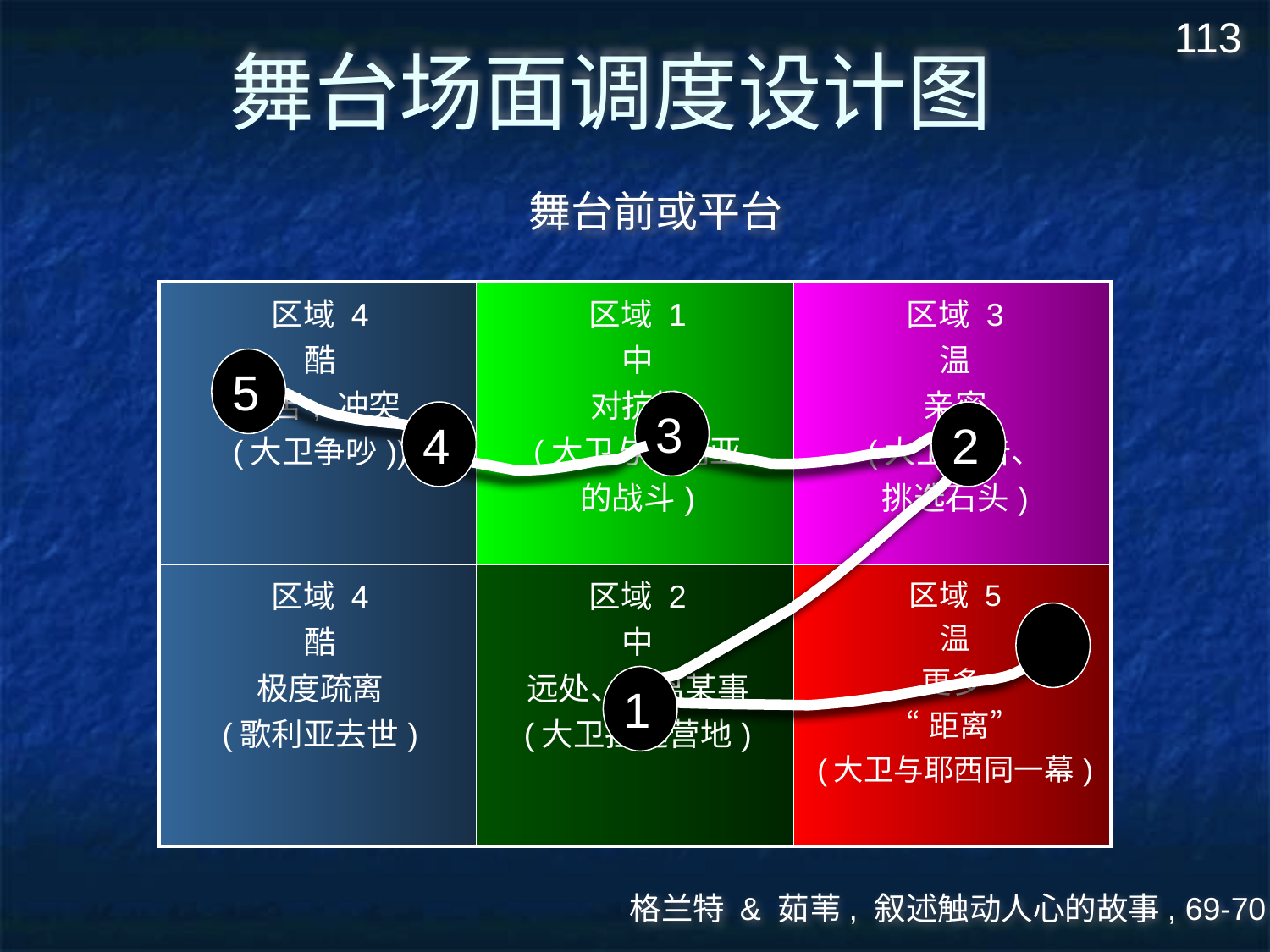

# 舞台场面调度设计图
113
舞台前或平台
| 区域 4 酷 愁苦, 冲突 (大卫争吵)) | 区域 1 中 对抗性 (大卫与歌利亚 的战斗) | 区域 3 温 亲密 (大卫祷告、 挑选石头) |
| --- | --- | --- |
| 区域 4 酷 极度疏离 (歌利亚去世) | 区域 2 中 远处、远离某事 (大卫抵达营地) | 区域 5 温 更多 “距离” (大卫与耶西同一幕) |

5

3

4

2

1
格兰特 & 茹苇, 叙述触动人心的故事, 69-70